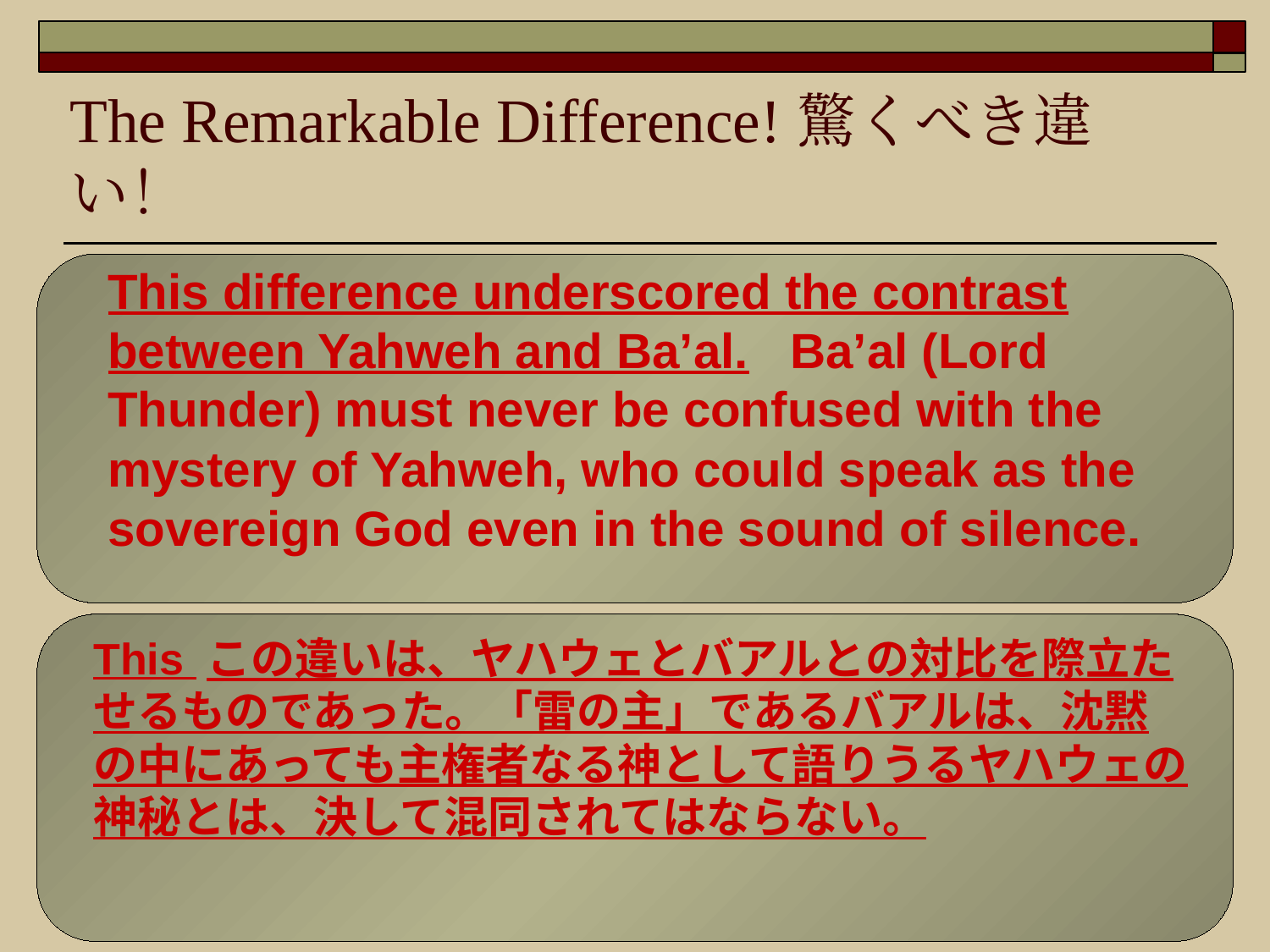

The Remarkable Difference!驚くべき違い！
This difference underscored the contrast between Yahweh and Ba’al.   Ba’al (Lord Thunder) must never be confused with the mystery of Yahweh, who could speak as the sovereign God even in the sound of silence.

This この違いは、ヤハウェとバアルとの対比を際立たせるものであった。「雷の主」であるバアルは、沈黙の中にあっても主権者なる神として語りうるヤハウェの神秘とは、決して混同されてはならない。
97